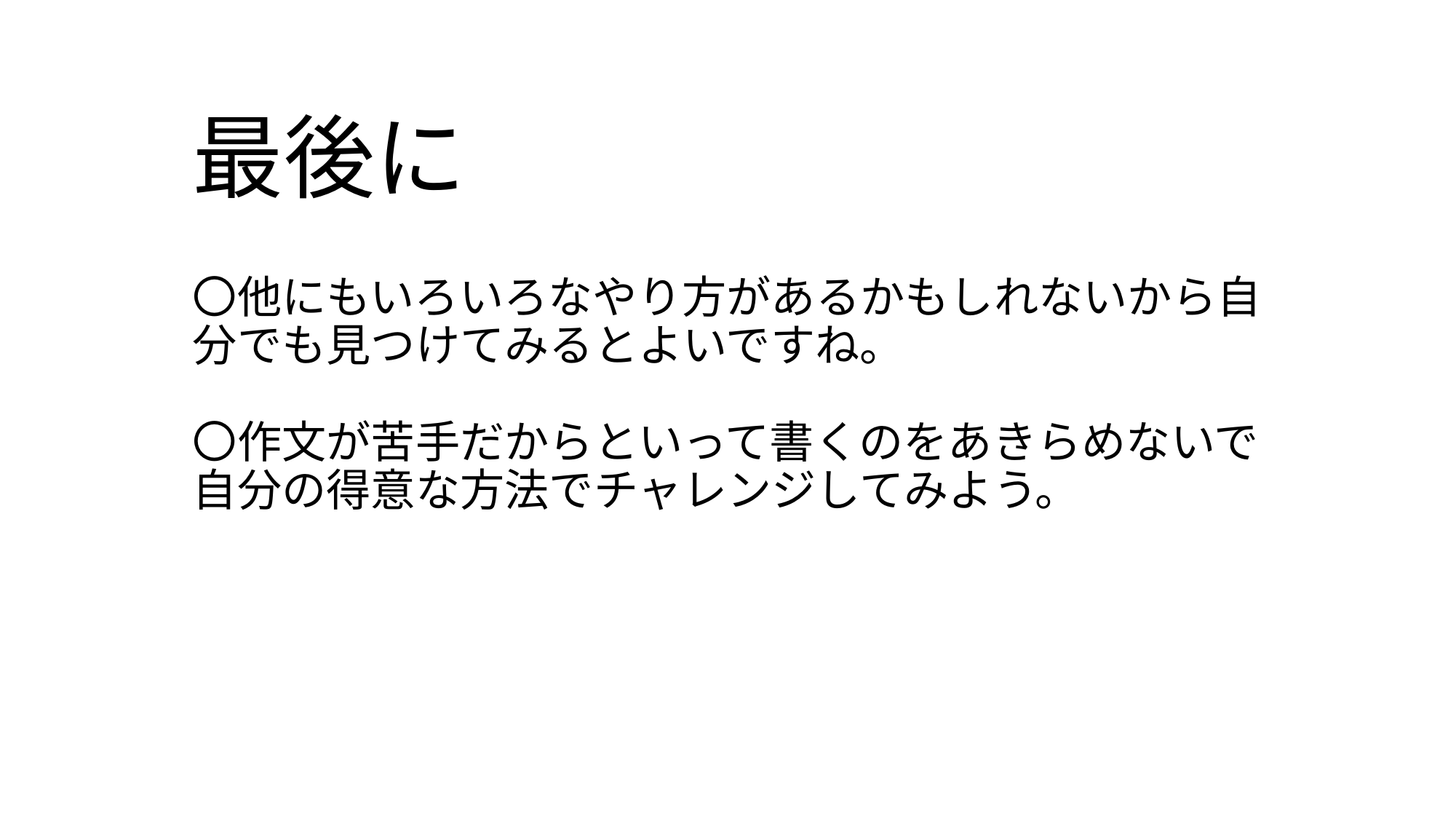

# 最後に
〇他にもいろいろなやり方があるかもしれないから自分でも見つけてみるとよいですね。　　　　　　　　　　　　　　　　　　　　　　　　　　　　　　　〇作文が苦手だからといって書くのをあきらめないで自分の得意な方法でチャレンジしてみよう。